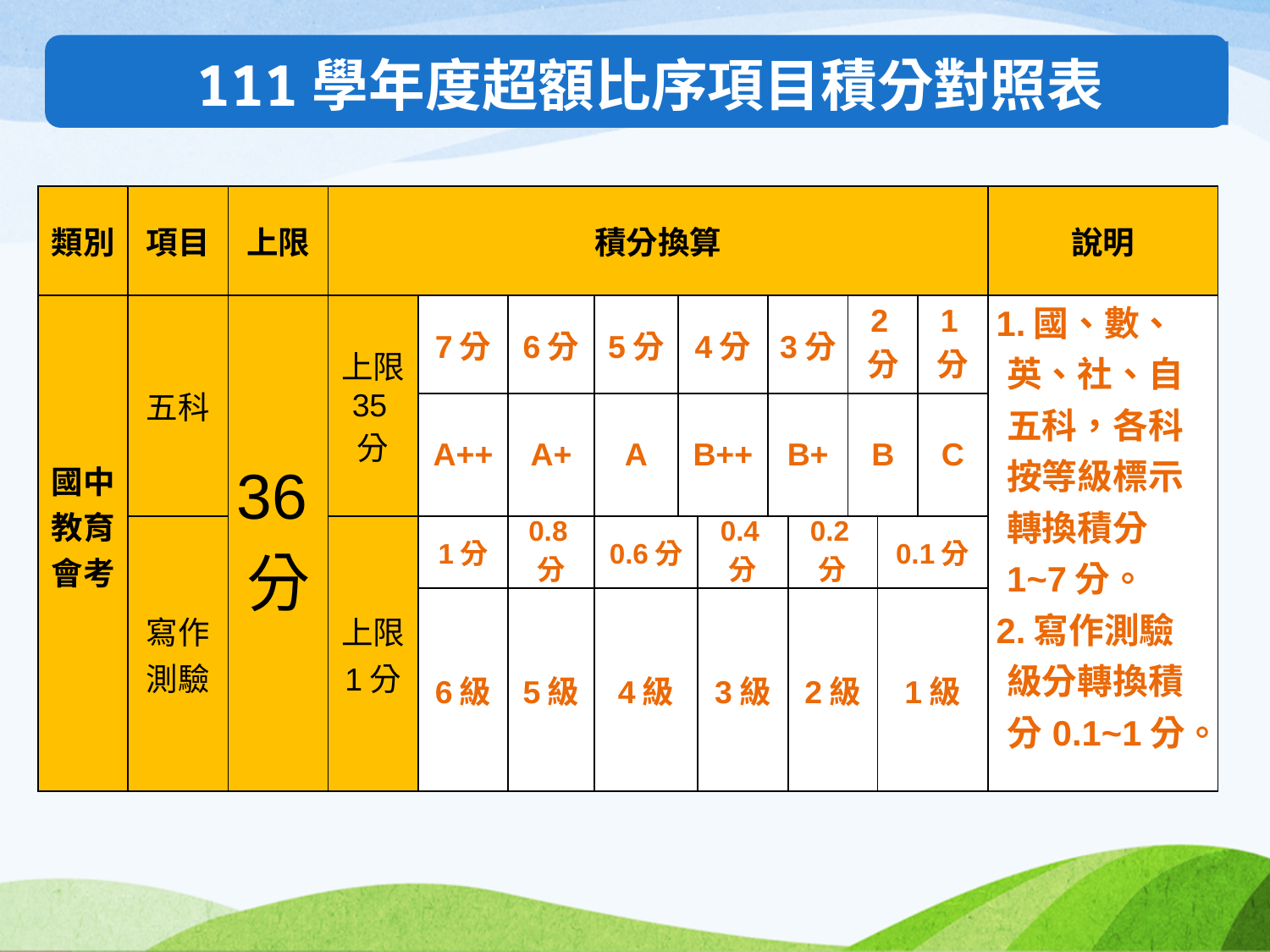

111學年度超額比序項目積分對照表

| 類別 | 項目 | 上限 | 積分換算 |  |  |  |  |  |  |  |  |  |  | 說明 |
| --- | --- | --- | --- | --- | --- | --- | --- | --- | --- | --- | --- | --- | --- | --- |
| 國中 教育 會考 | 五科 | 36分 | 上限 35分 | 7分 | 6分 | 5分 | 4分 |  | 3分 |  | 2分 |  | 1分 | 1.國、數、英、社、自五科，各科按等級標示轉換積分1~7分。 2.寫作測驗級分轉換積分0.1~1分。 |
|  |  |  |  | A++ | A+ | A | B++ |  | B+ |  | B |  | C |  |
|  | 寫作測驗 |  | 上限 1分 | 1分 | 0.8分 | 0.6分 |  | 0.4分 |  | 0.2分 |  | 0.1分 |  |  |
|  |  |  |  | 6級 | 5級 | 4級 |  | 3級 |  | 2級 |  | 1級 |  |  |